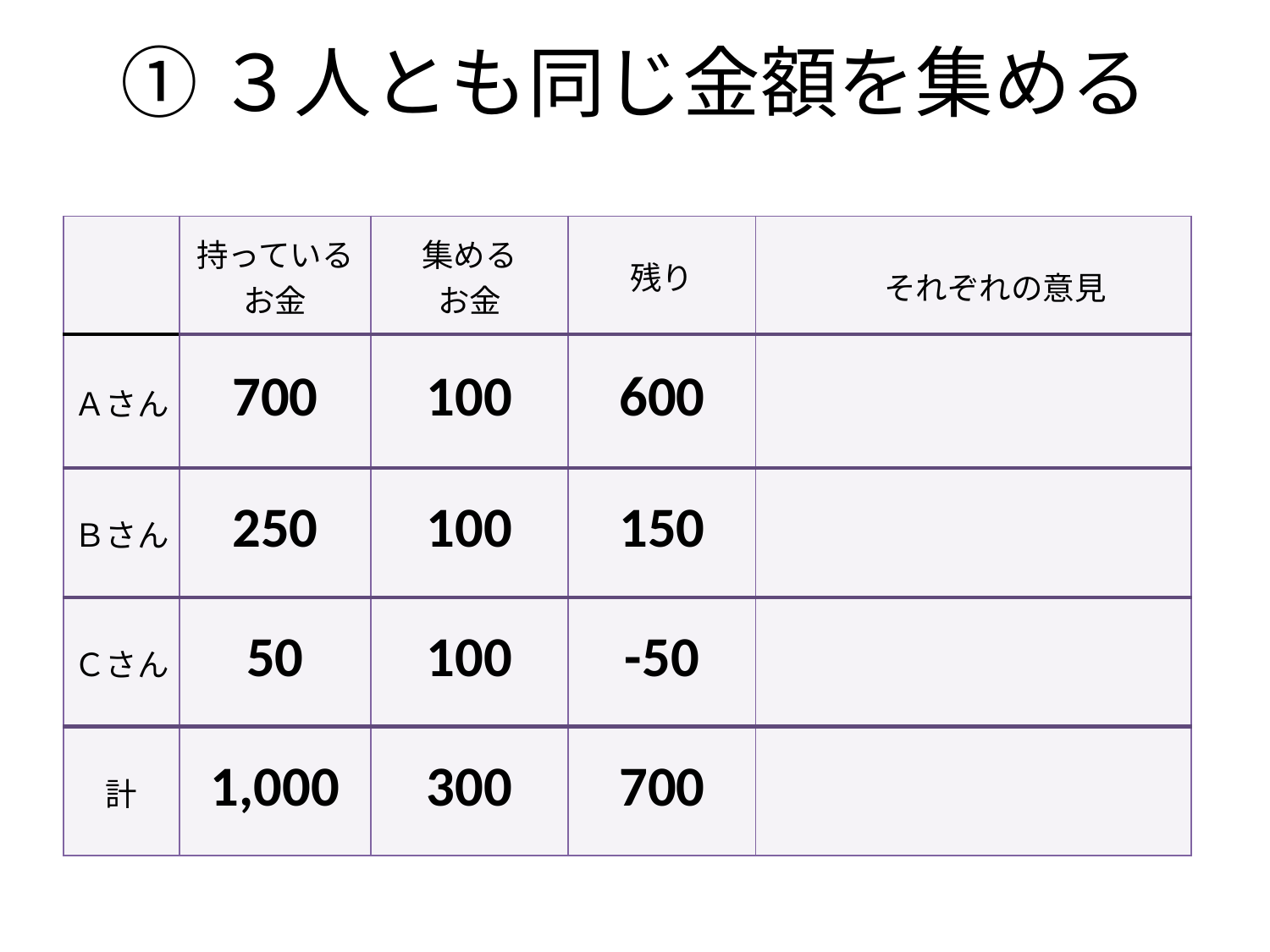

①３人とも同じ金額を集める
|  | 持っている お金 | 集める お金 | 残り | それぞれの意見 |
| --- | --- | --- | --- | --- |
| Ａさん | 700 | 100 | 600 |  |
| Ｂさん | 250 | 100 | 150 |  |
| Ｃさん | 50 | 100 | -50 |  |
| 計 | 1,000 | 300 | 700 |  |